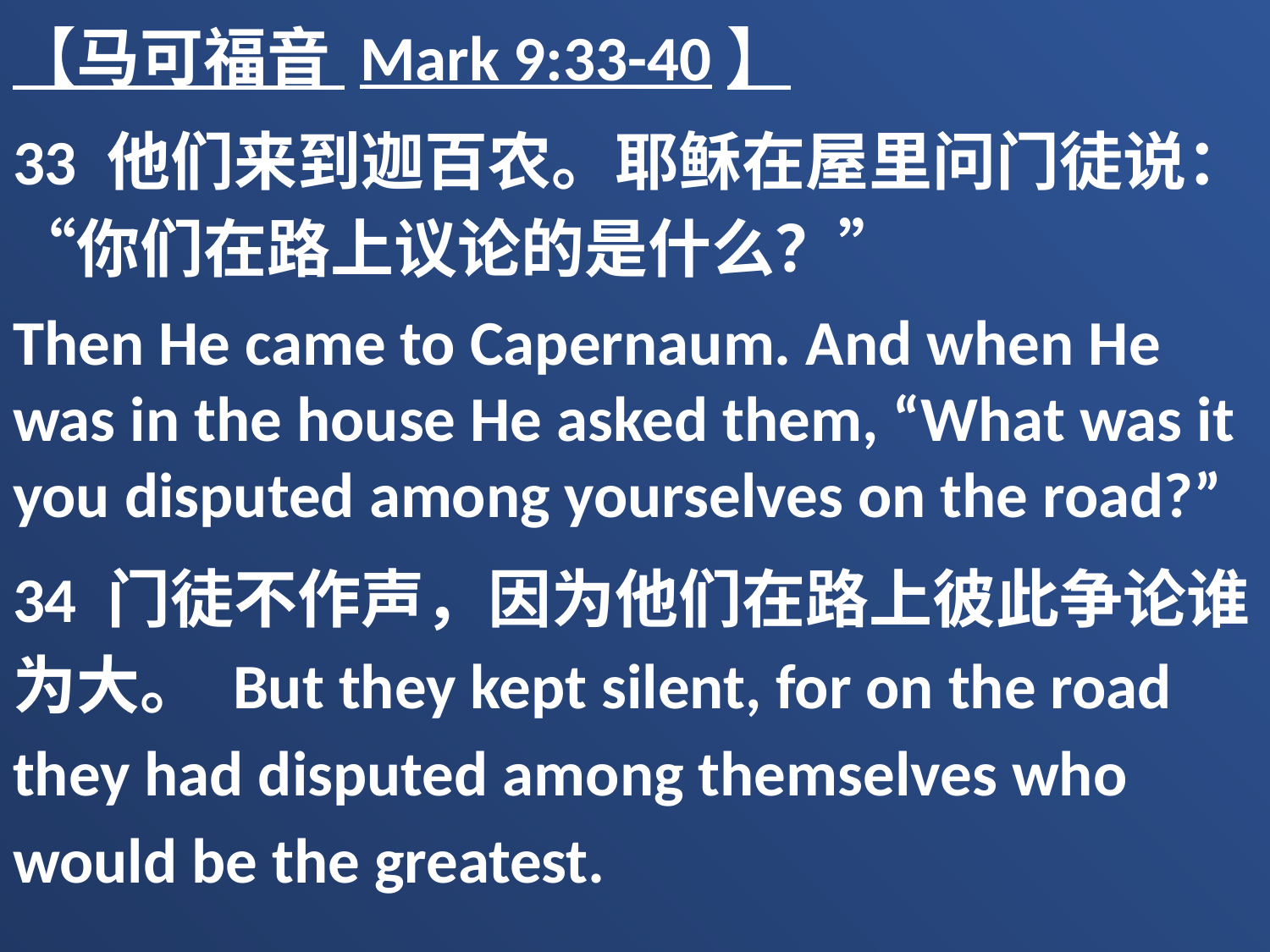

【马可福音 Mark 9:33-40】
33 他们来到迦百农。耶稣在屋里问门徒说：“你们在路上议论的是什么？”
Then He came to Capernaum. And when He was in the house He asked them, “What was it you disputed among yourselves on the road?”
34 门徒不作声，因为他们在路上彼此争论谁为大。 But they kept silent, for on the road they had disputed among themselves who would be the greatest.